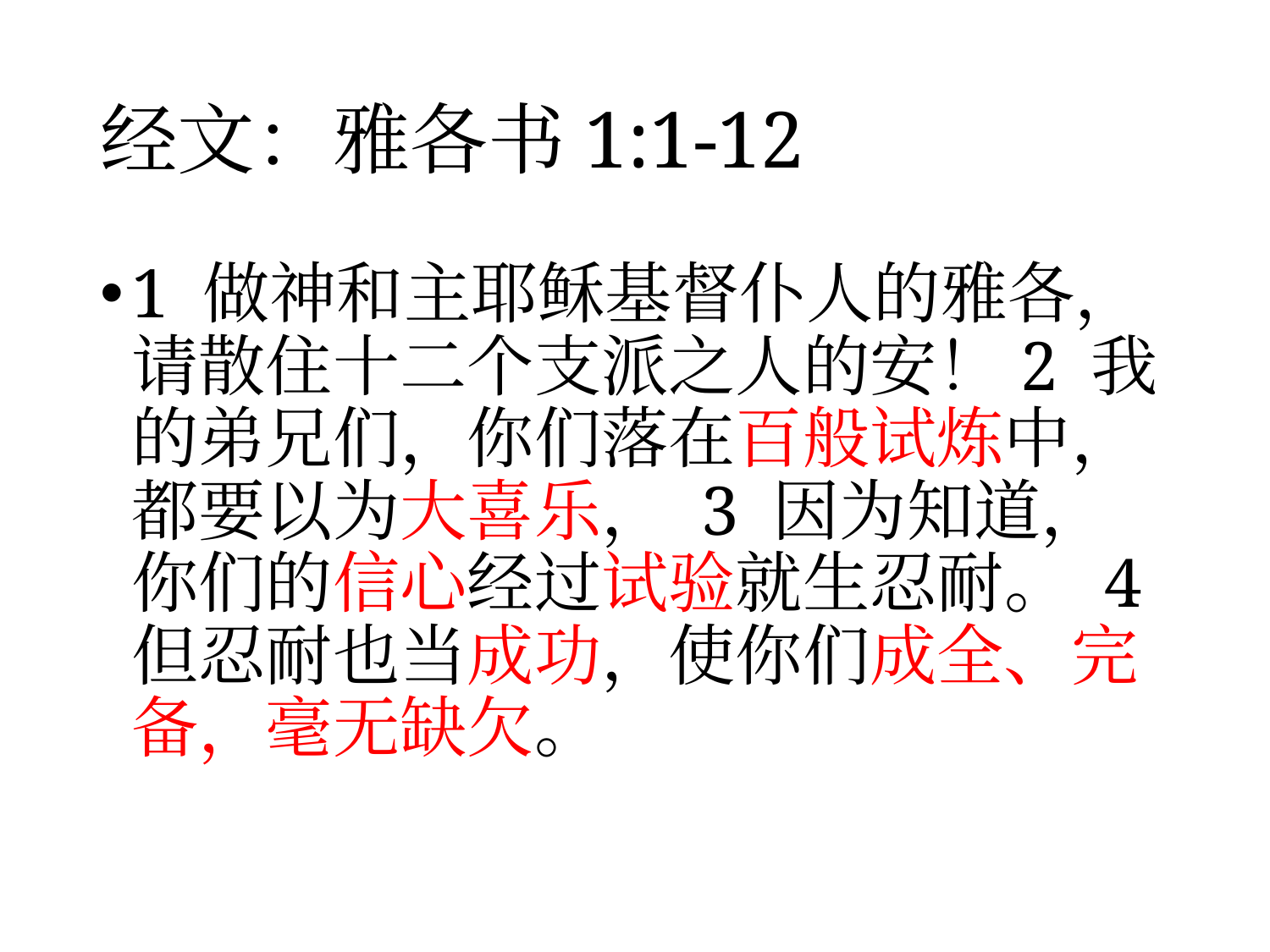

# 经文：雅各书1:1-12
1 做神和主耶稣基督仆人的雅各，请散住十二个支派之人的安！2 我的弟兄们，你们落在百般试炼中，都要以为大喜乐， 3 因为知道，你们的信心经过试验就生忍耐。 4 但忍耐也当成功，使你们成全、完备，毫无缺欠。